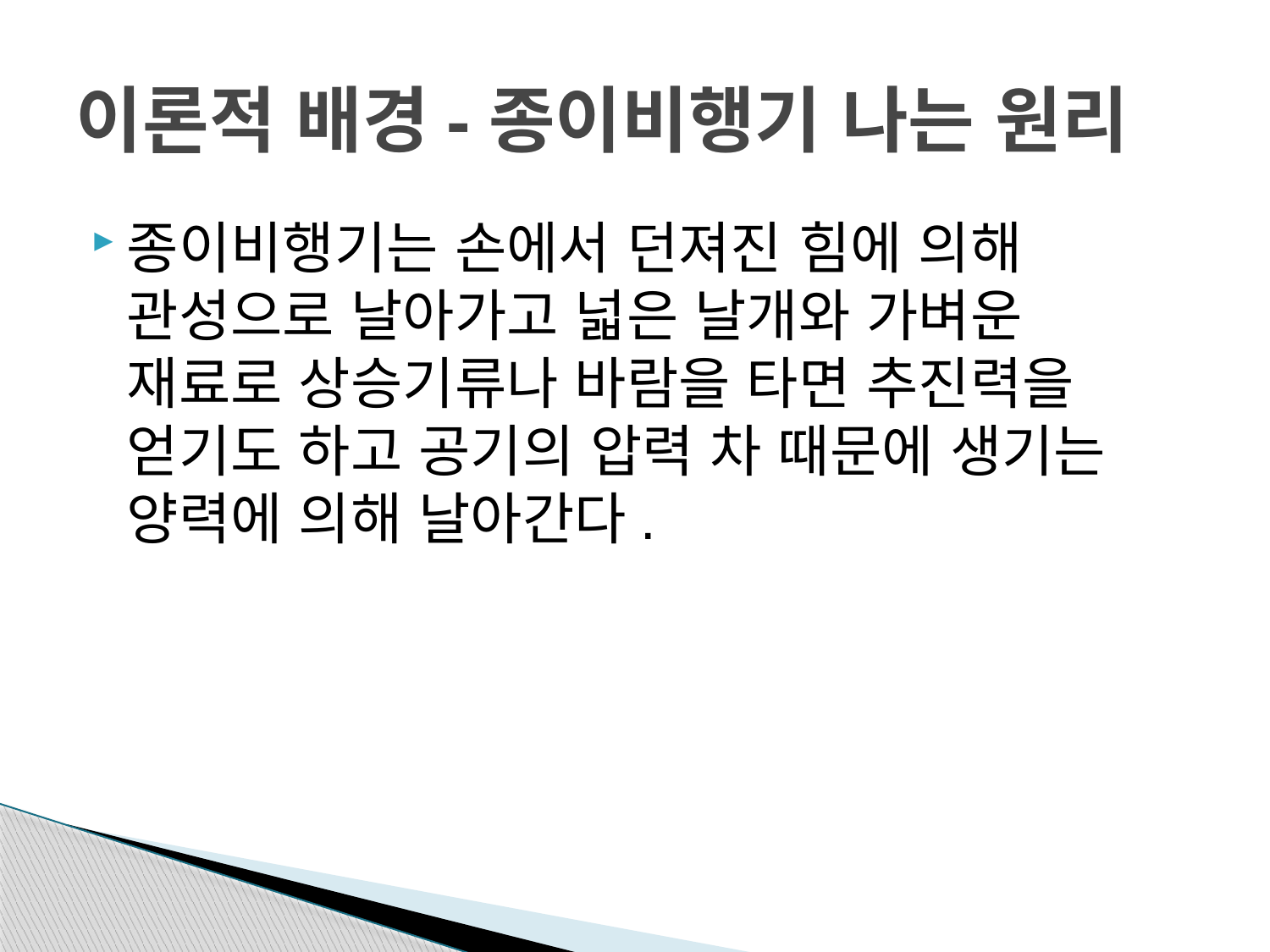

# 이론적 배경-종이비행기 나는 원리
종이비행기는 손에서 던져진 힘에 의해 관성으로 날아가고 넓은 날개와 가벼운 재료로 상승기류나 바람을 타면 추진력을 얻기도 하고 공기의 압력 차 때문에 생기는 양력에 의해 날아간다.